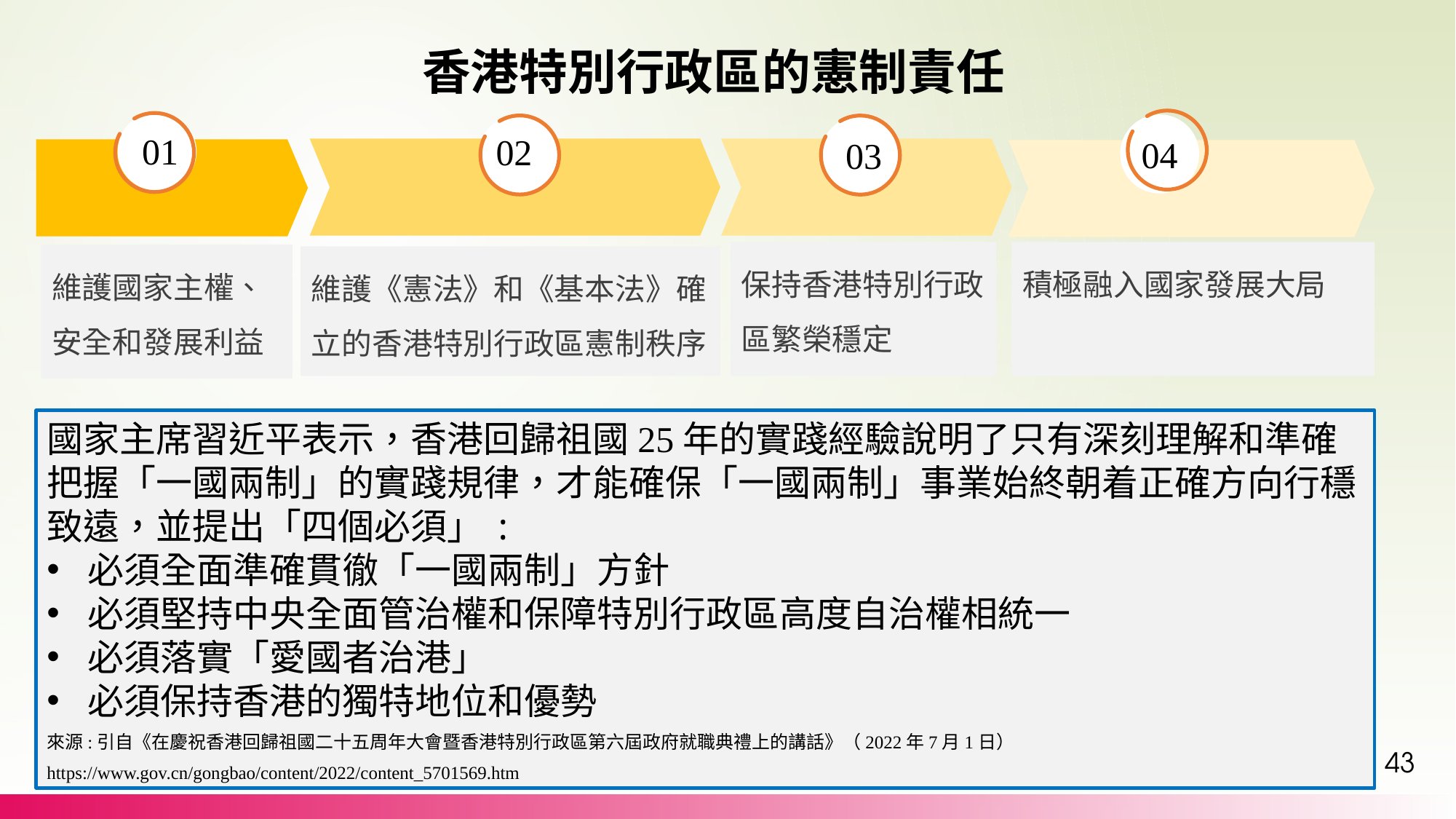

香港特別行政區的憲制責任

01
02
04
03

保持香港特別行政區繁榮穩定
積極融入國家發展大局
維護國家主權、安全和發展利益
維護《憲法》和《基本法》確立的香港特別行政區憲制秩序
國家主席習近平表示，香港回歸祖國25年的實踐經驗說明了只有深刻理解和準確把握「一國兩制」的實踐規律，才能確保「一國兩制」事業始終朝着正確方向行穩致遠，並提出「四個必須」:
必須全面準確貫徹「一國兩制」方針
必須堅持中央全面管治權和保障特別行政區高度自治權相統一
必須落實「愛國者治港」
必須保持香港的獨特地位和優勢
來源:引自《在慶祝香港回歸祖國二十五周年大會暨香港特別行政區第六屆政府就職典禮上的講話》（2022年7月1日）
https://www.gov.cn/gongbao/content/2022/content_5701569.htm
43